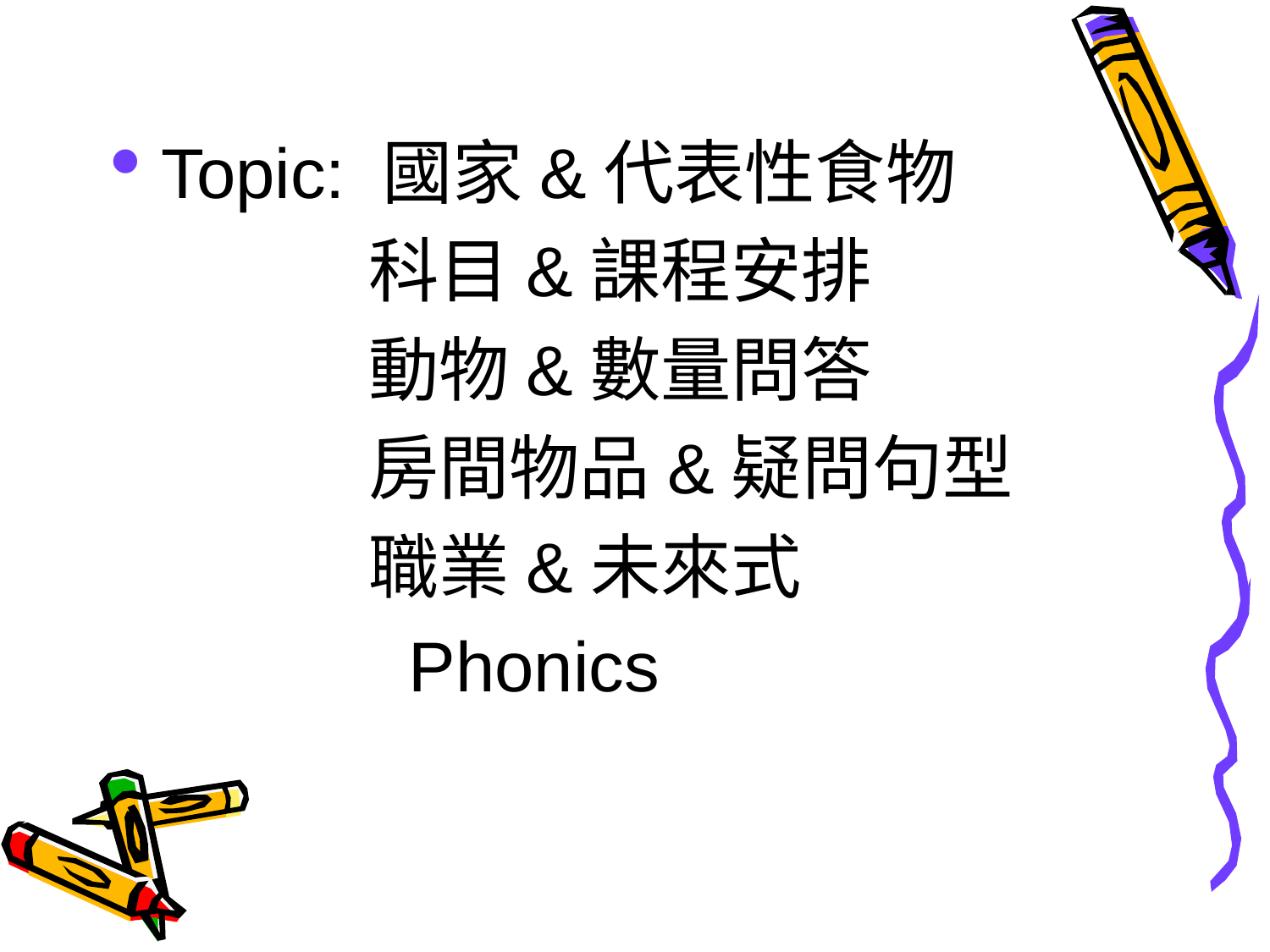

Topic: 國家&代表性食物
               科目&課程安排
               動物&數量問答
               房間物品&疑問句型
               職業&未來式
               Phonics